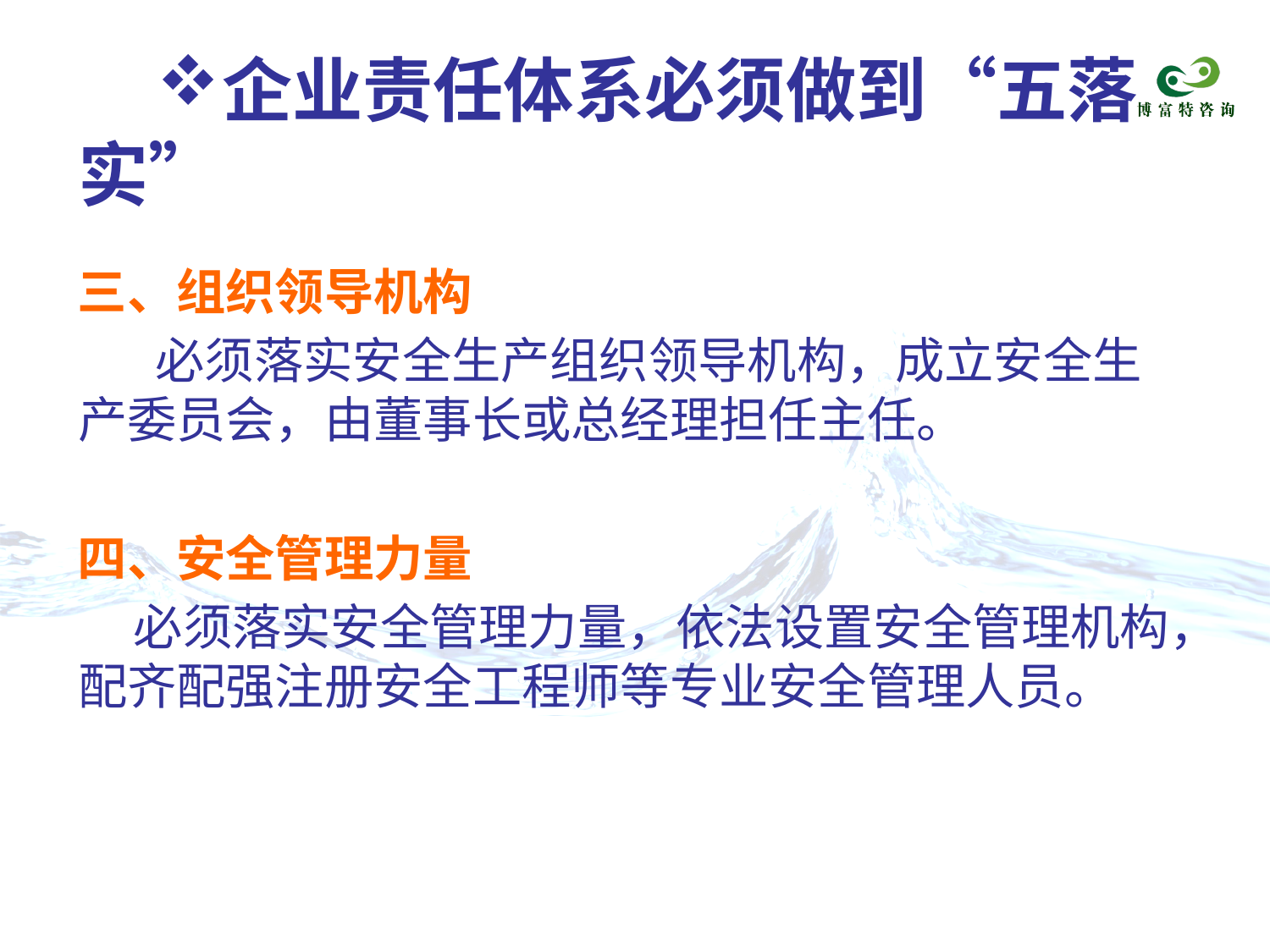

企业责任体系必须做到“五落实”

三、组织领导机构
      必须落实安全生产组织领导机构，成立安全生产委员会，由董事长或总经理担任主任。

四、安全管理力量
    必须落实安全管理力量，依法设置安全管理机构，配齐配强注册安全工程师等专业安全管理人员。